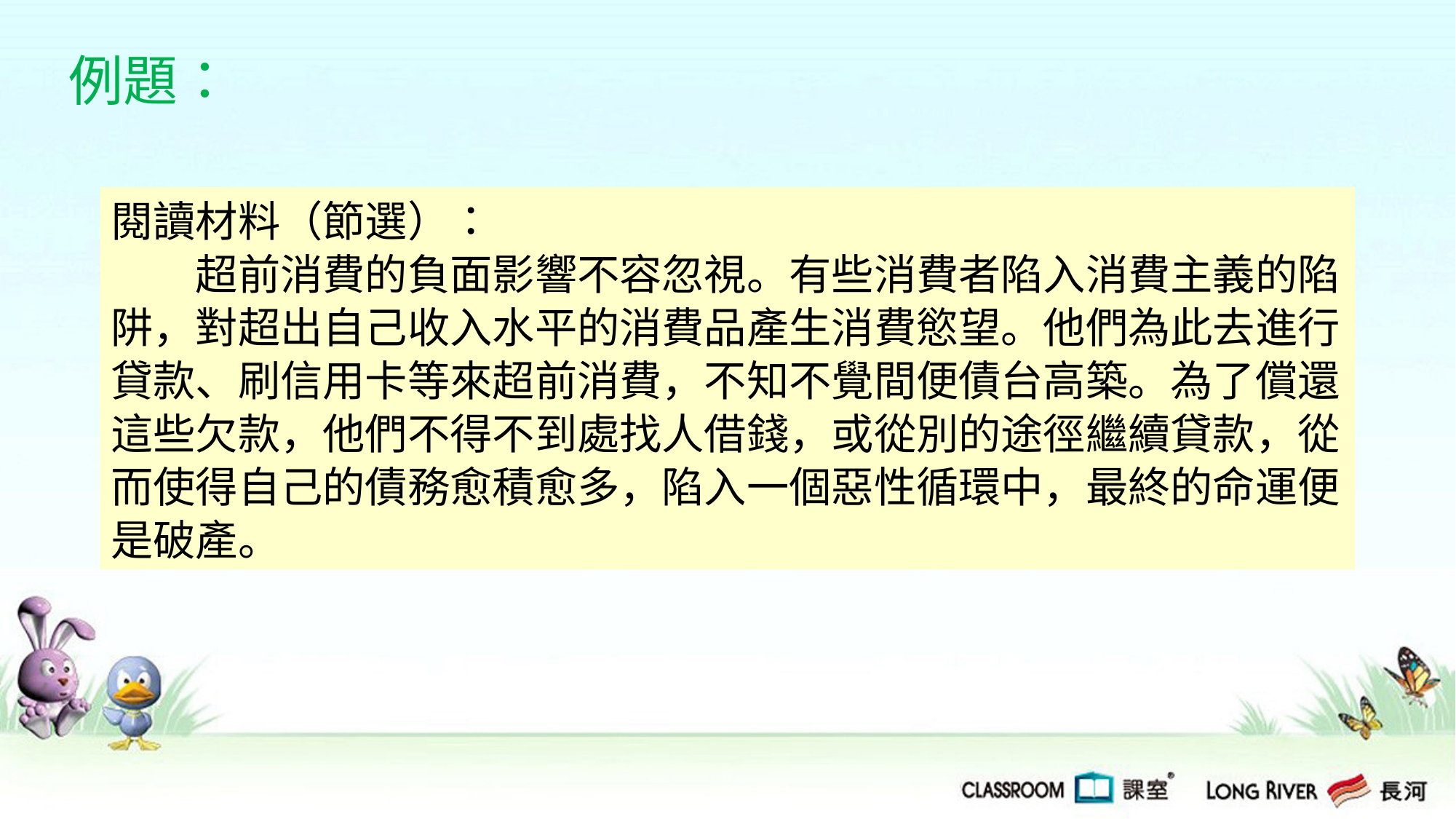

例題：
閱讀材料（節選）：
　　超前消費的負面影響不容忽視。有些消費者陷入消費主義的陷阱，對超出自己收入水平的消費品產生消費慾望。他們為此去進行貸款、刷信用卡等來超前消費，不知不覺間便債台高築。為了償還這些欠款，他們不得不到處找人借錢，或從別的途徑繼續貸款，從而使得自己的債務愈積愈多，陷入一個惡性循環中，最終的命運便是破產。